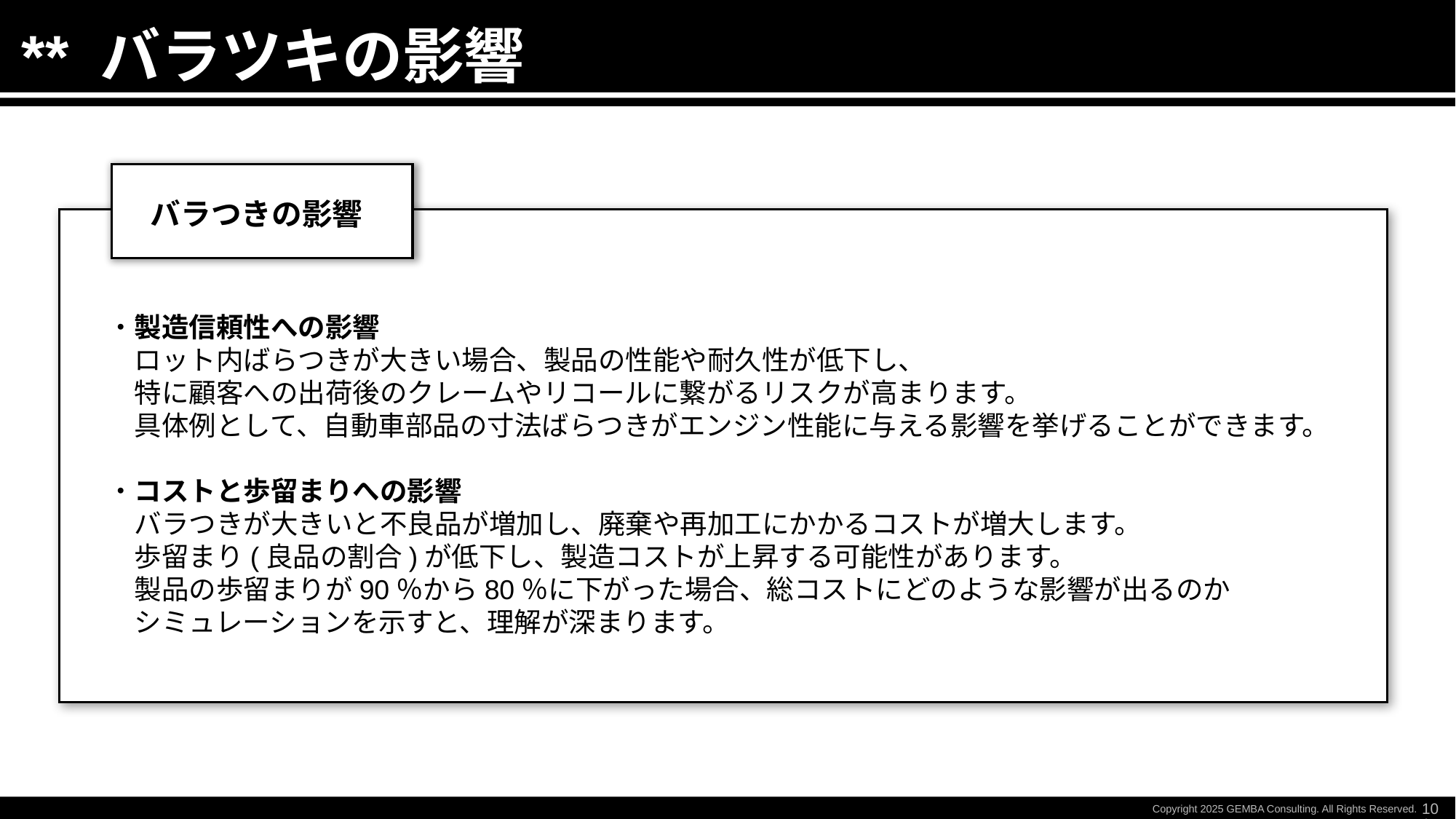

** バラツキの影響

バラつきの影響

・製造信頼性への影響
　ロット内ばらつきが大きい場合、製品の性能や耐久性が低下し、
　特に顧客への出荷後のクレームやリコールに繋がるリスクが高まります。
　具体例として、自動車部品の寸法ばらつきがエンジン性能に与える影響を挙げることができます。

・コストと歩留まりへの影響
　バラつきが大きいと不良品が増加し、廃棄や再加工にかかるコストが増大します。
　歩留まり(良品の割合)が低下し、製造コストが上昇する可能性があります。
　製品の歩留まりが90％から80％に下がった場合、総コストにどのような影響が出るのか
　シミュレーションを示すと、理解が深まります。
101